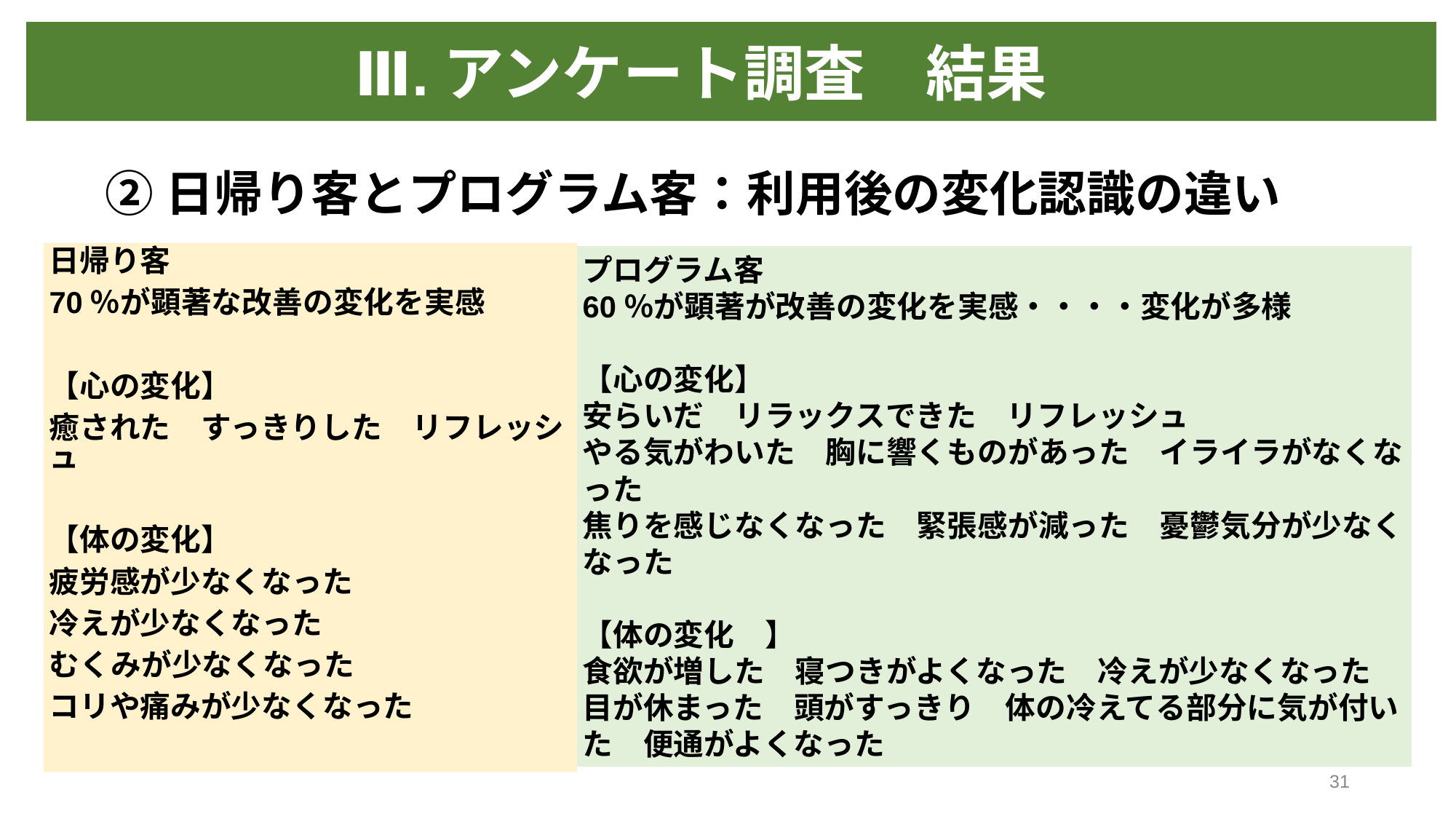

# Ⅲ.アンケート調査　結果
②日帰り客とプログラム客：利用後の変化認識の違い
日帰り客
70％が顕著な改善の変化を実感

【心の変化】
癒された　すっきりした　リフレッシュ

【体の変化】
疲労感が少なくなった
冷えが少なくなった
むくみが少なくなった
コリや痛みが少なくなった
プログラム客
60％が顕著が改善の変化を実感・・・・変化が多様

【心の変化】
安らいだ　リラックスできた　リフレッシュ
やる気がわいた　胸に響くものがあった　イライラがなくなった
焦りを感じなくなった　緊張感が減った　憂鬱気分が少なくなった

【体の変化　】
食欲が増した　寝つきがよくなった　冷えが少なくなった
目が休まった　頭がすっきり　体の冷えてる部分に気が付いた　便通がよくなった
31